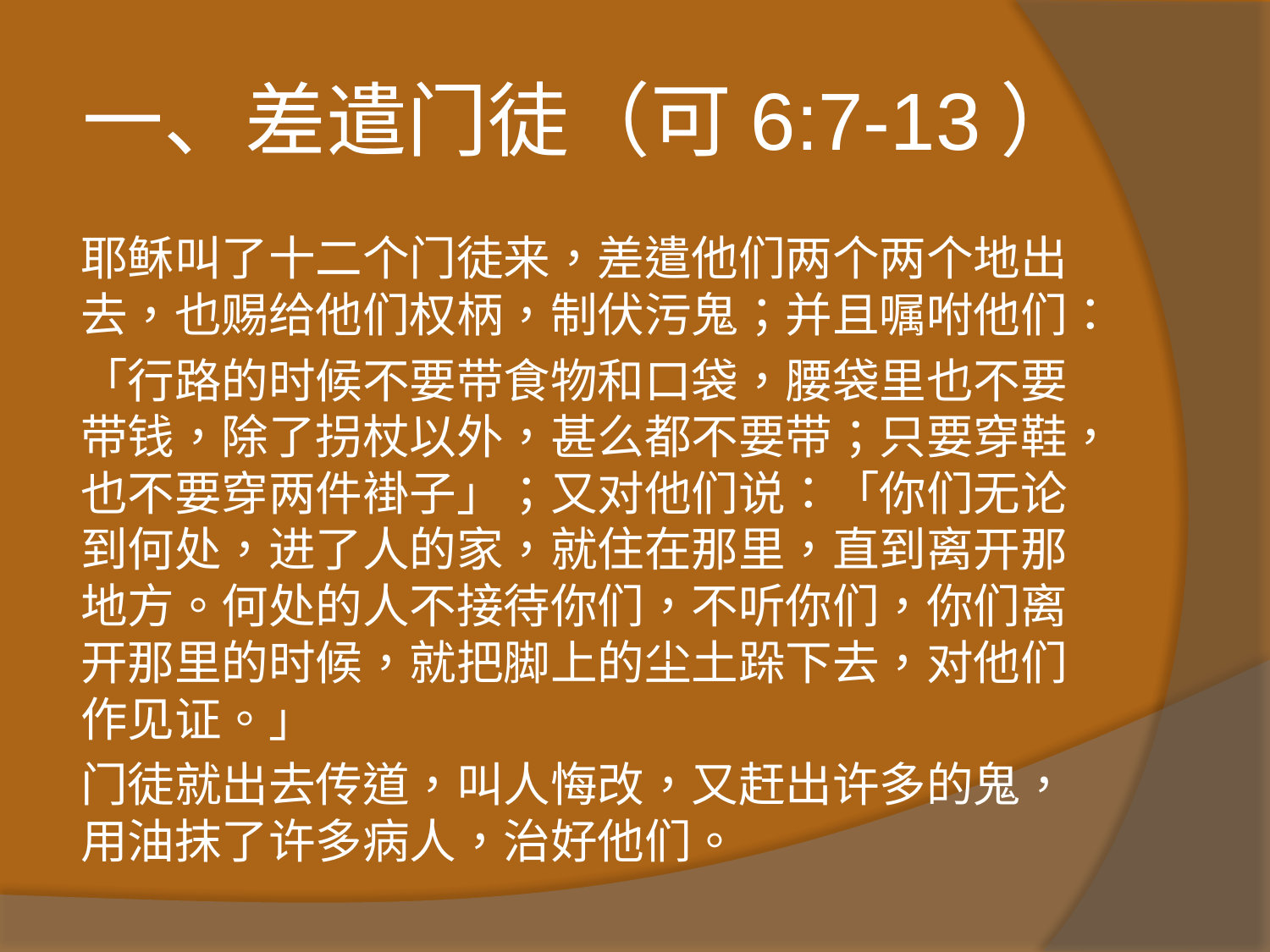

# 一、差遣门徒（可6:7-13）
	耶稣叫了十二个门徒来，差遣他们两个两个地出去，也赐给他们权柄，制伏污鬼；并且嘱咐他们：
	「行路的时候不要带食物和口袋，腰袋里也不要带钱，除了拐杖以外，甚么都不要带；只要穿鞋，也不要穿两件褂子」；又对他们说：「你们无论到何处，进了人的家，就住在那里，直到离开那地方。何处的人不接待你们，不听你们，你们离开那里的时候，就把脚上的尘土跺下去，对他们作见证。」
	门徒就出去传道，叫人悔改，又赶出许多的鬼，用油抹了许多病人，治好他们。